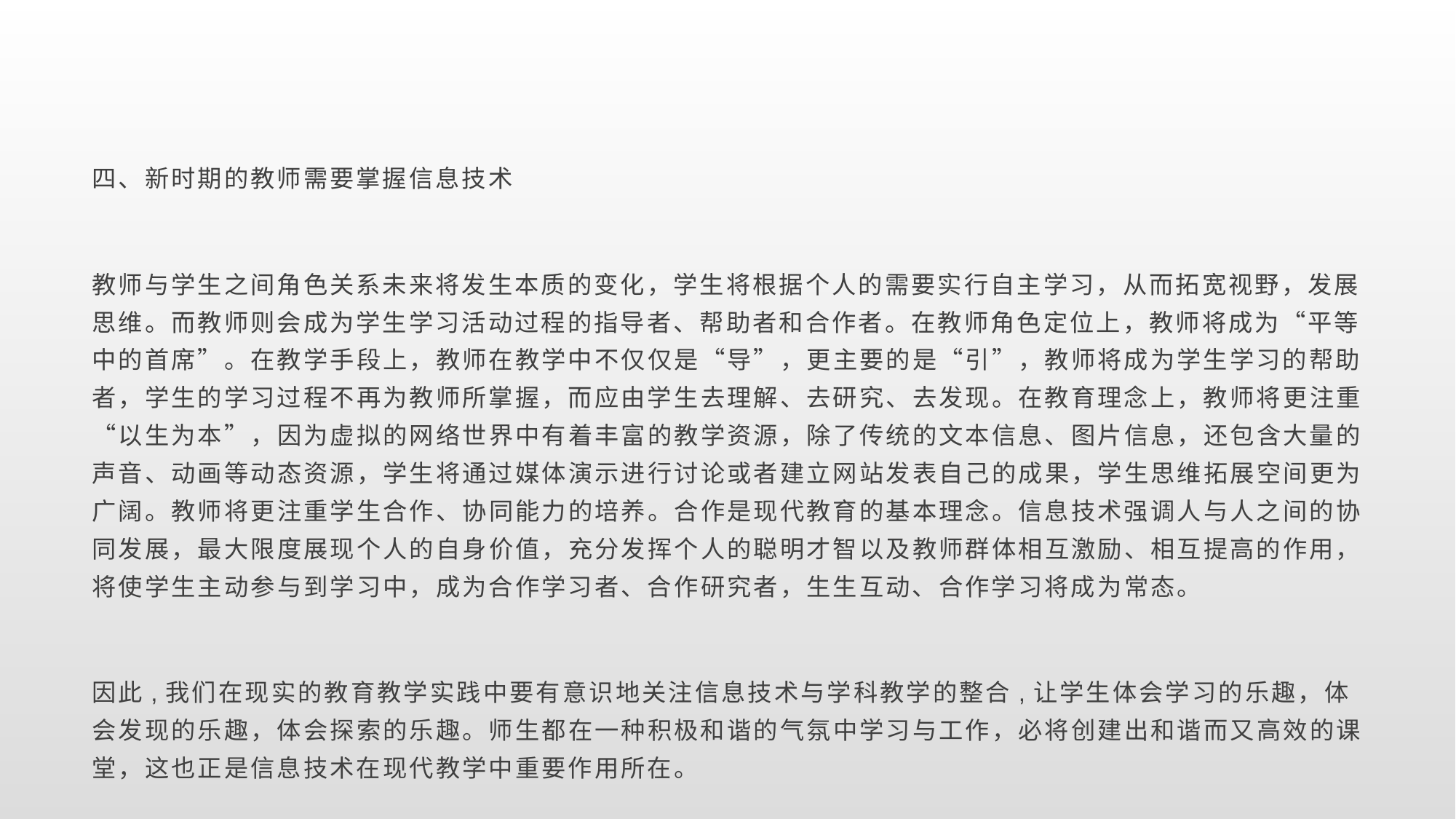

#
四、新时期的教师需要掌握信息技术

教师与学生之间角色关系未来将发生本质的变化，学生将根据个人的需要实行自主学习，从而拓宽视野，发展思维。而教师则会成为学生学习活动过程的指导者、帮助者和合作者。在教师角色定位上，教师将成为“平等中的首席”。在教学手段上，教师在教学中不仅仅是“导”，更主要的是“引”，教师将成为学生学习的帮助者，学生的学习过程不再为教师所掌握，而应由学生去理解、去研究、去发现。在教育理念上，教师将更注重“以生为本”，因为虚拟的网络世界中有着丰富的教学资源，除了传统的文本信息、图片信息，还包含大量的声音、动画等动态资源，学生将通过媒体演示进行讨论或者建立网站发表自己的成果，学生思维拓展空间更为广阔。教师将更注重学生合作、协同能力的培养。合作是现代教育的基本理念。信息技术强调人与人之间的协同发展，最大限度展现个人的自身价值，充分发挥个人的聪明才智以及教师群体相互激励、相互提高的作用，将使学生主动参与到学习中，成为合作学习者、合作研究者，生生互动、合作学习将成为常态。

因此,我们在现实的教育教学实践中要有意识地关注信息技术与学科教学的整合,让学生体会学习的乐趣，体会发现的乐趣，体会探索的乐趣。师生都在一种积极和谐的气氛中学习与工作，必将创建出和谐而又高效的课堂，这也正是信息技术在现代教学中重要作用所在。